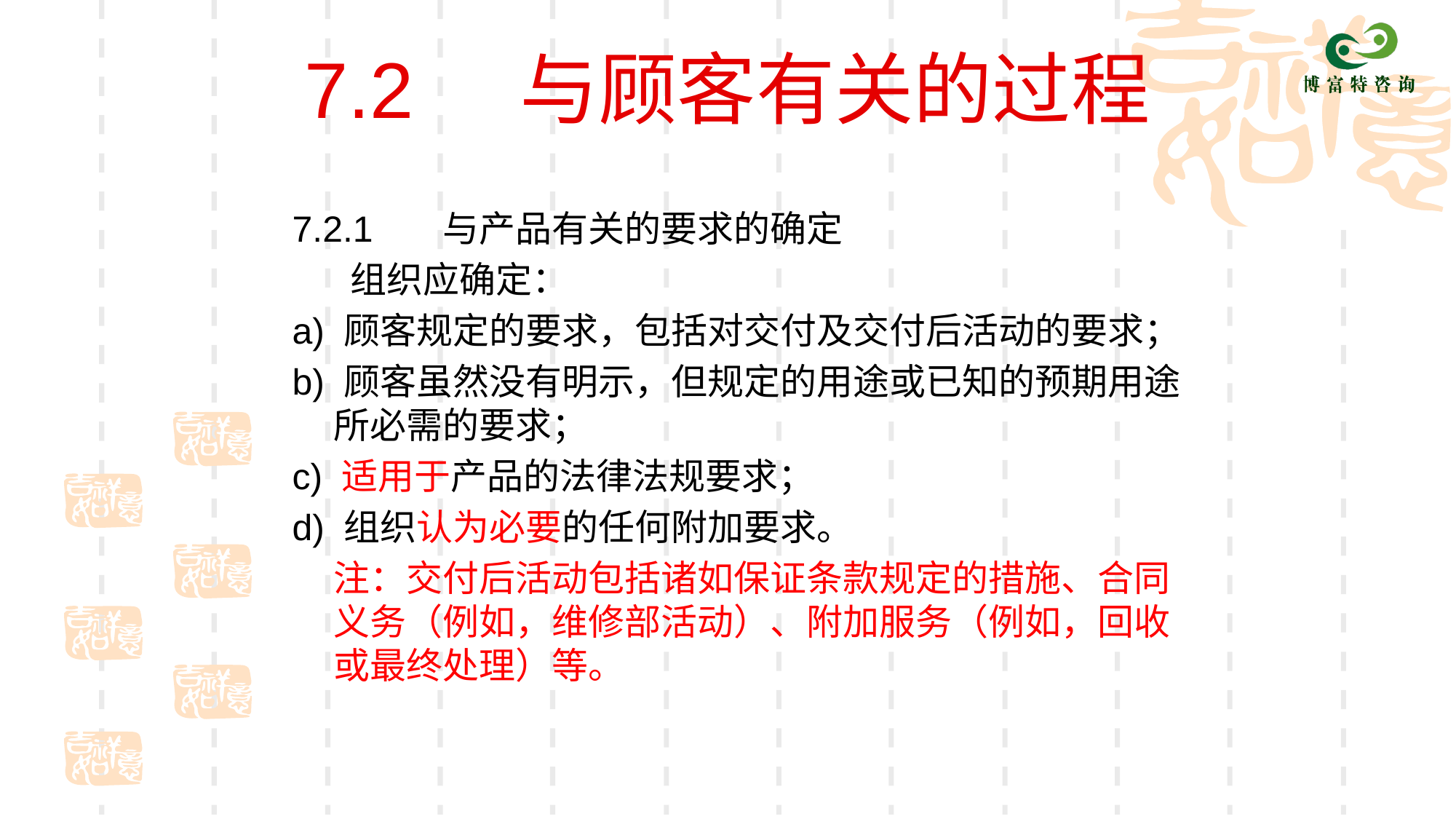

# 7.2    与顾客有关的过程
7.2.1	与产品有关的要求的确定
	 组织应确定：
a) 顾客规定的要求，包括对交付及交付后活动的要求；
b) 顾客虽然没有明示，但规定的用途或已知的预期用途所必需的要求；
c) 适用于产品的法律法规要求；
d) 组织认为必要的任何附加要求。
    注：交付后活动包括诸如保证条款规定的措施、合同义务（例如，维修部活动）、附加服务（例如，回收或最终处理）等。